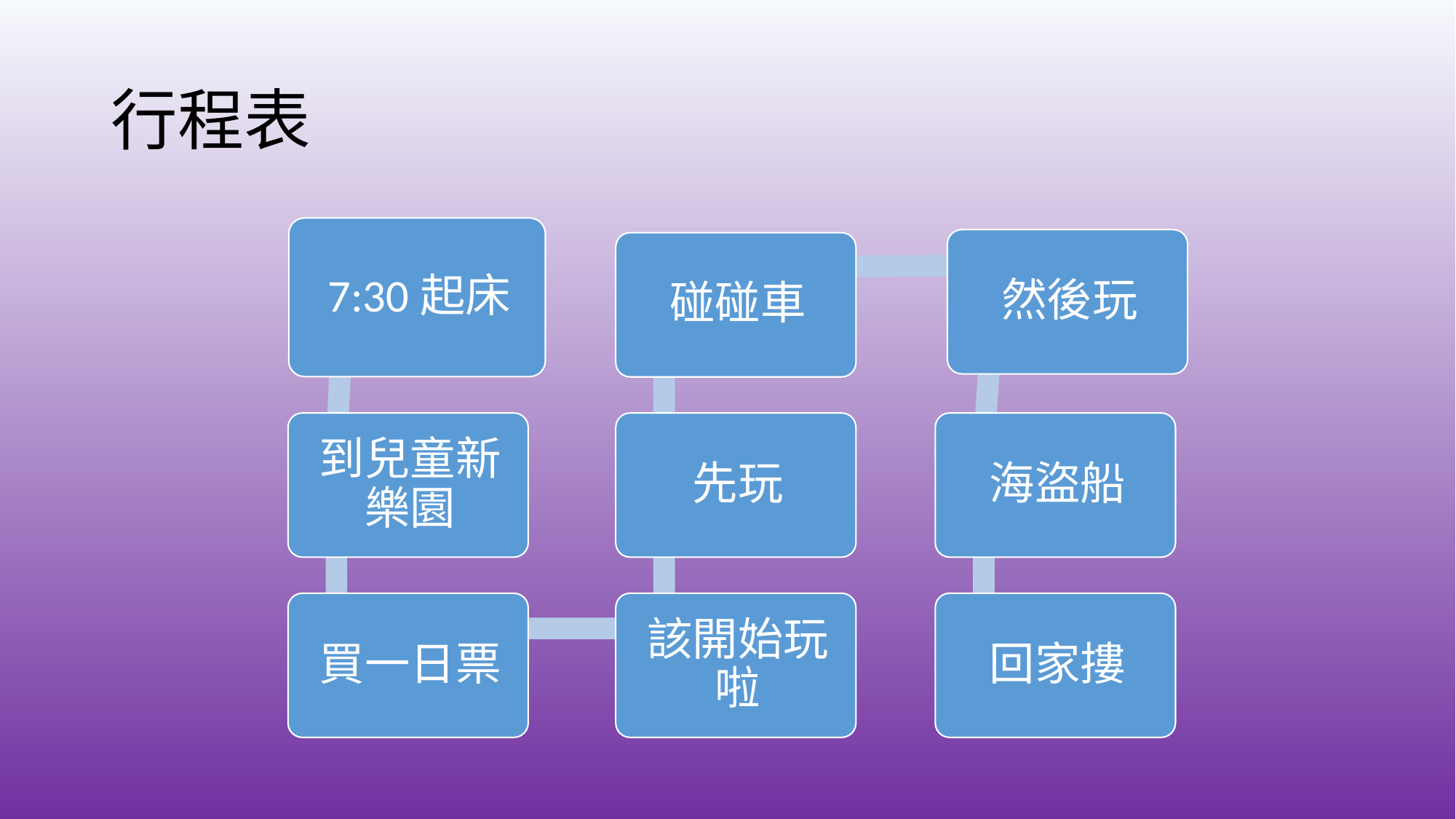

# 行程表
7:30起床
到兒童新樂園
買一日票
該開始玩啦
先玩
碰碰車
然後玩
海盜船
回家摟